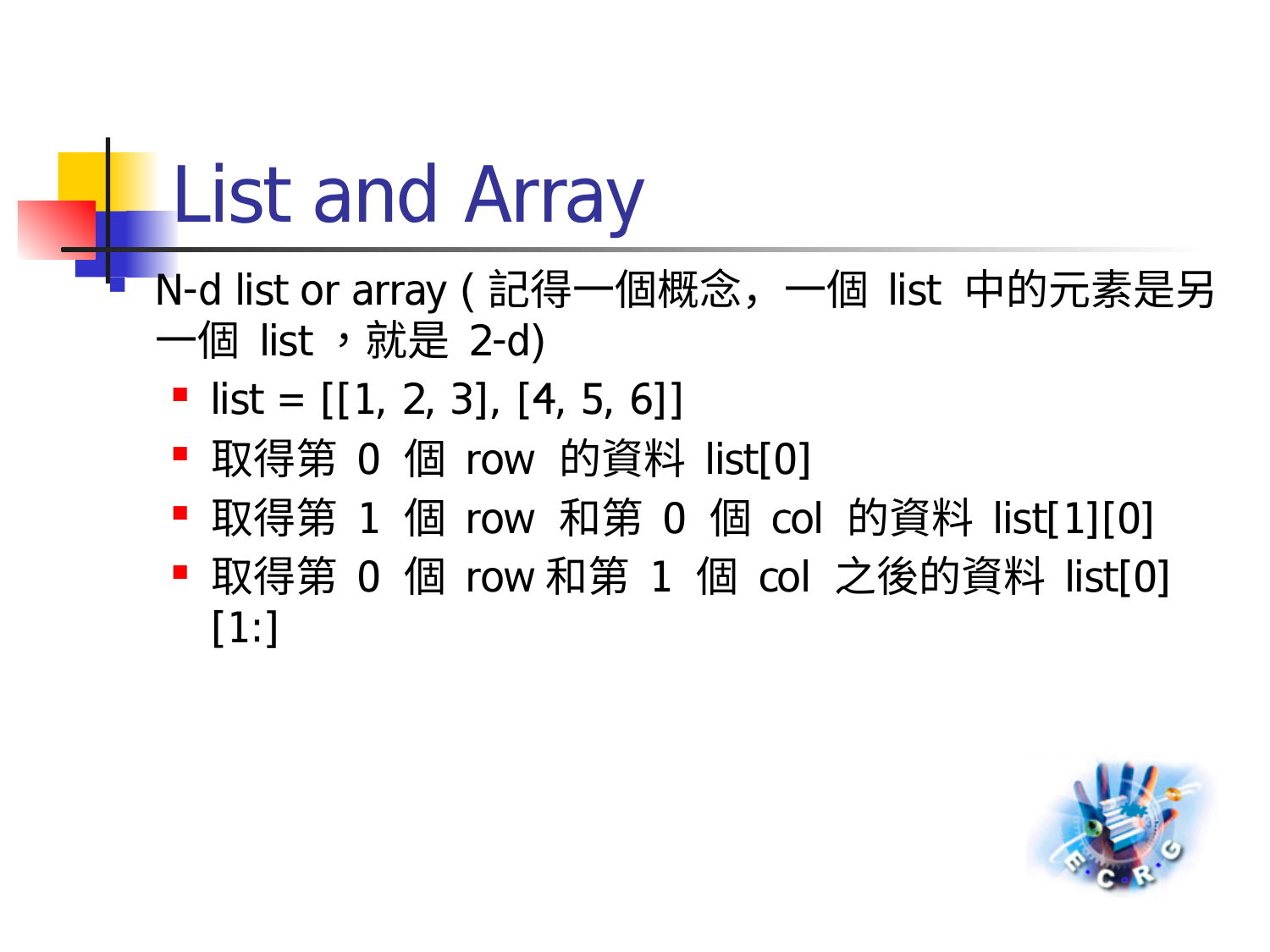

# List and Array
N-d list or array (記得一個概念，一個 list 中的元素是另一個 list，就是 2-d)
list = [[1, 2, 3], [4, 5, 6]]
取得第 0 個 row 的資料 list[0]
取得第 1 個 row 和第 0 個 col 的資料 list[1][0]
取得第 0 個 row和第 1 個 col 之後的資料 list[0][1:]